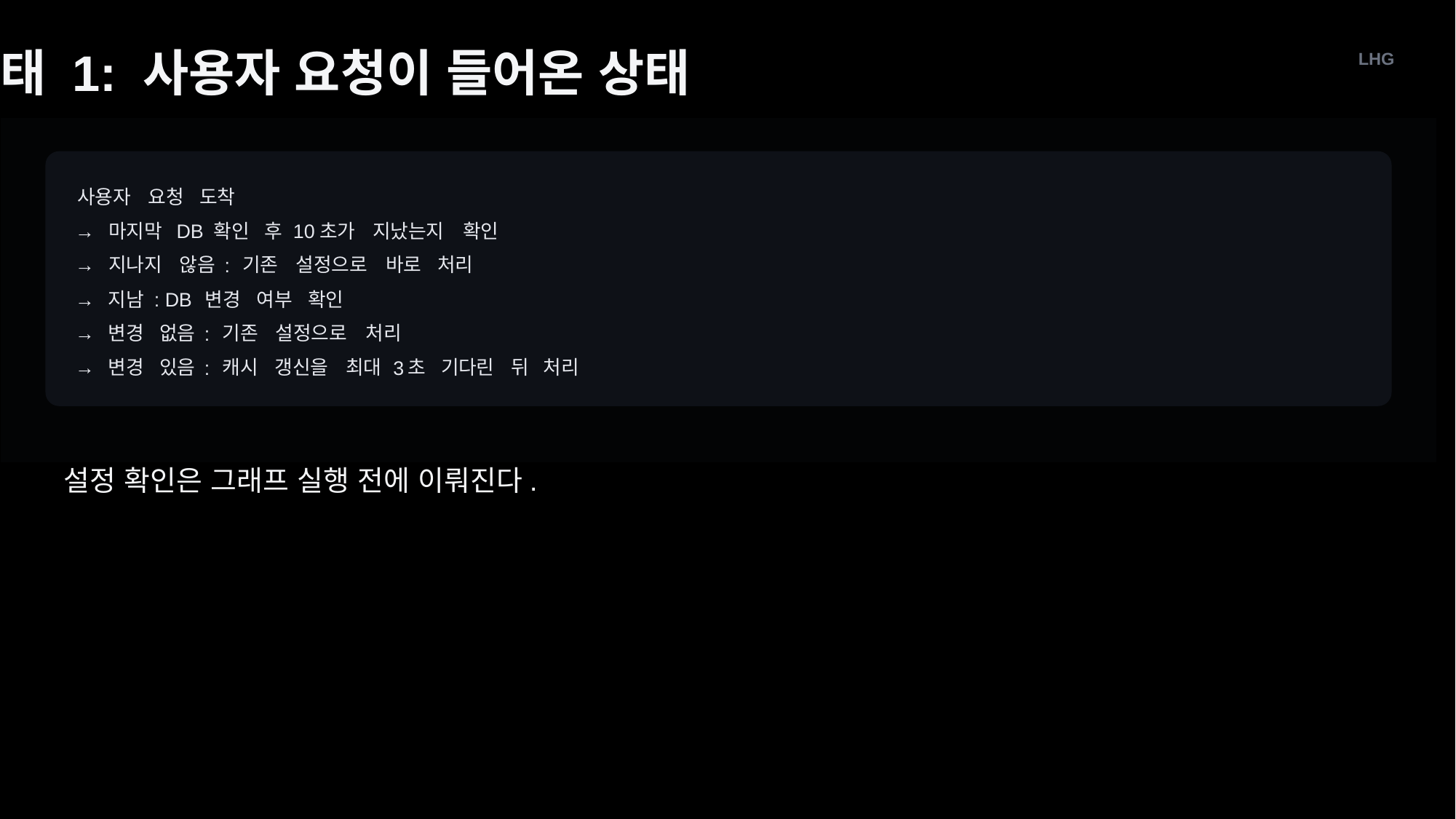

상태 1: 사용자 요청이 들어온 상태
LHG

사용자
요청
도착

→
마지막
확인
후
초가
지났는지
확인

 DB

 10

→
지나지
않음
기존
설정으로
바로
처리

:

→
지남
변경
여부
확인

: DB

→
변경
없음
기존
설정으로
처리

:

→
변경
있음
캐시
갱신을
최대
초
기다린
뒤
처리

:

 3

설정 확인은 그래프 실행 전에 이뤄진다.